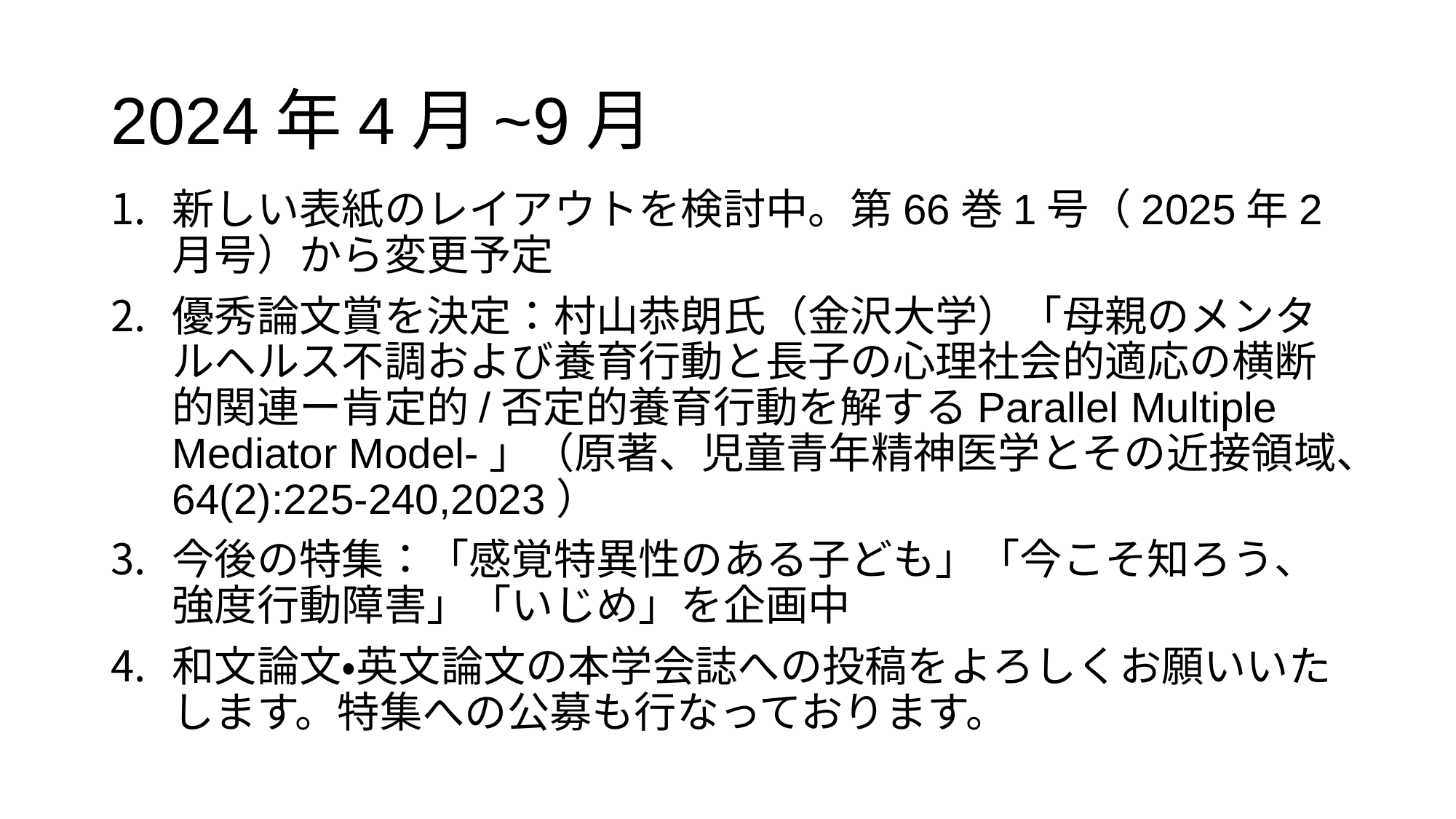

# 2024年4月~9月
新しい表紙のレイアウトを検討中。第66巻1号（2025年2月号）から変更予定
優秀論文賞を決定：村山恭朗氏（金沢大学）「母親のメンタルヘルス不調および養育行動と長子の心理社会的適応の横断的関連ー肯定的/否定的養育行動を解するParallel Multiple Mediator Model-」（原著、児童青年精神医学とその近接領域、64(2):225-240,2023）
今後の特集：「感覚特異性のある子ども」「今こそ知ろう、強度行動障害」「いじめ」を企画中
和文論文・英文論文の本学会誌への投稿をよろしくお願いいたします。特集への公募も行なっております。